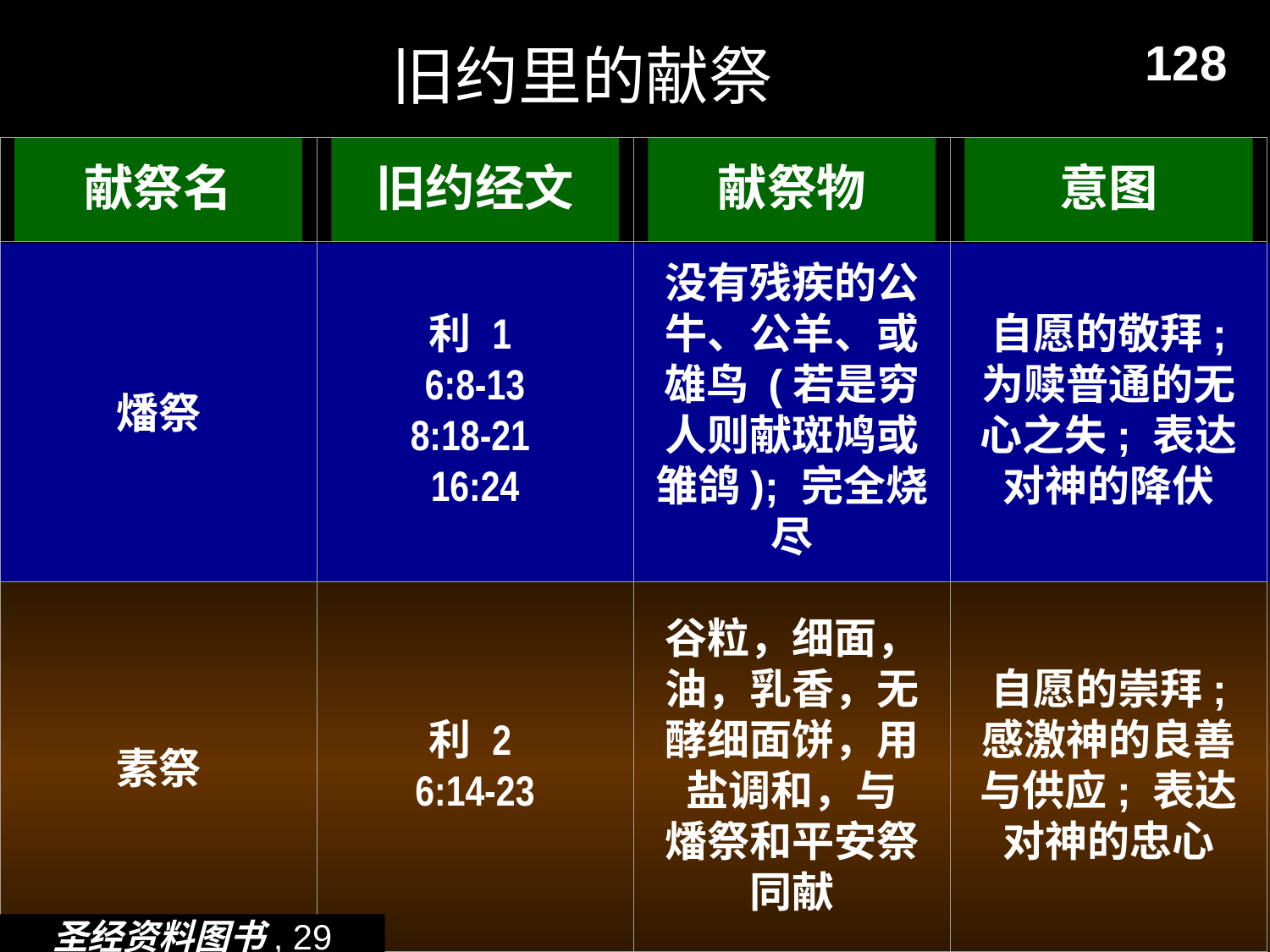

# 旧约里的献祭
128

献祭名

旧约经文

献祭物

意图

燔祭

利 1
6:8-13
8:18-21
16:24

没有残疾的公牛、公羊、或雄鸟 (若是穷人则献斑鸠或雏鸽); 完全烧尽

自愿的敬拜; 为赎普通的无心之失; 表达对神的降伏

素祭

利 2
6:14-23

谷粒，细面，油，乳香，无酵细面饼，用盐调和，与
燔祭和平安祭
同献

自愿的崇拜; 感激神的良善与供应; 表达对神的忠心

圣经资料图书, 29